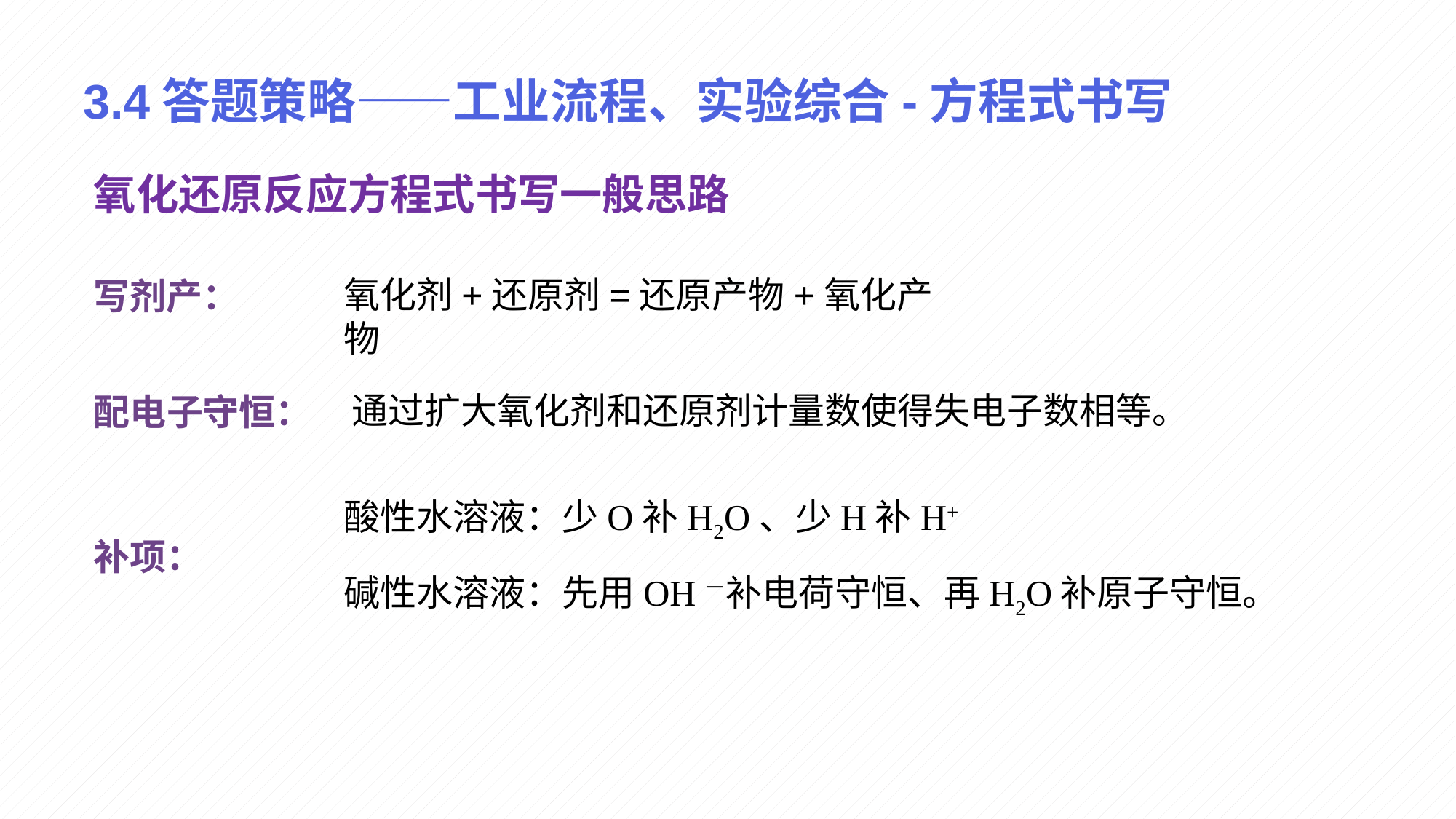

# 3.4答题策略——工业流程、实验综合-方程式书写
氧化还原反应方程式书写一般思路
氧化剂+还原剂=还原产物+氧化产物
写剂产：
通过扩大氧化剂和还原剂计量数使得失电子数相等。
配电子守恒：
酸性水溶液：少O补H2O、少H补H+
补项：
碱性水溶液：先用OH－补电荷守恒、再H2O补原子守恒。